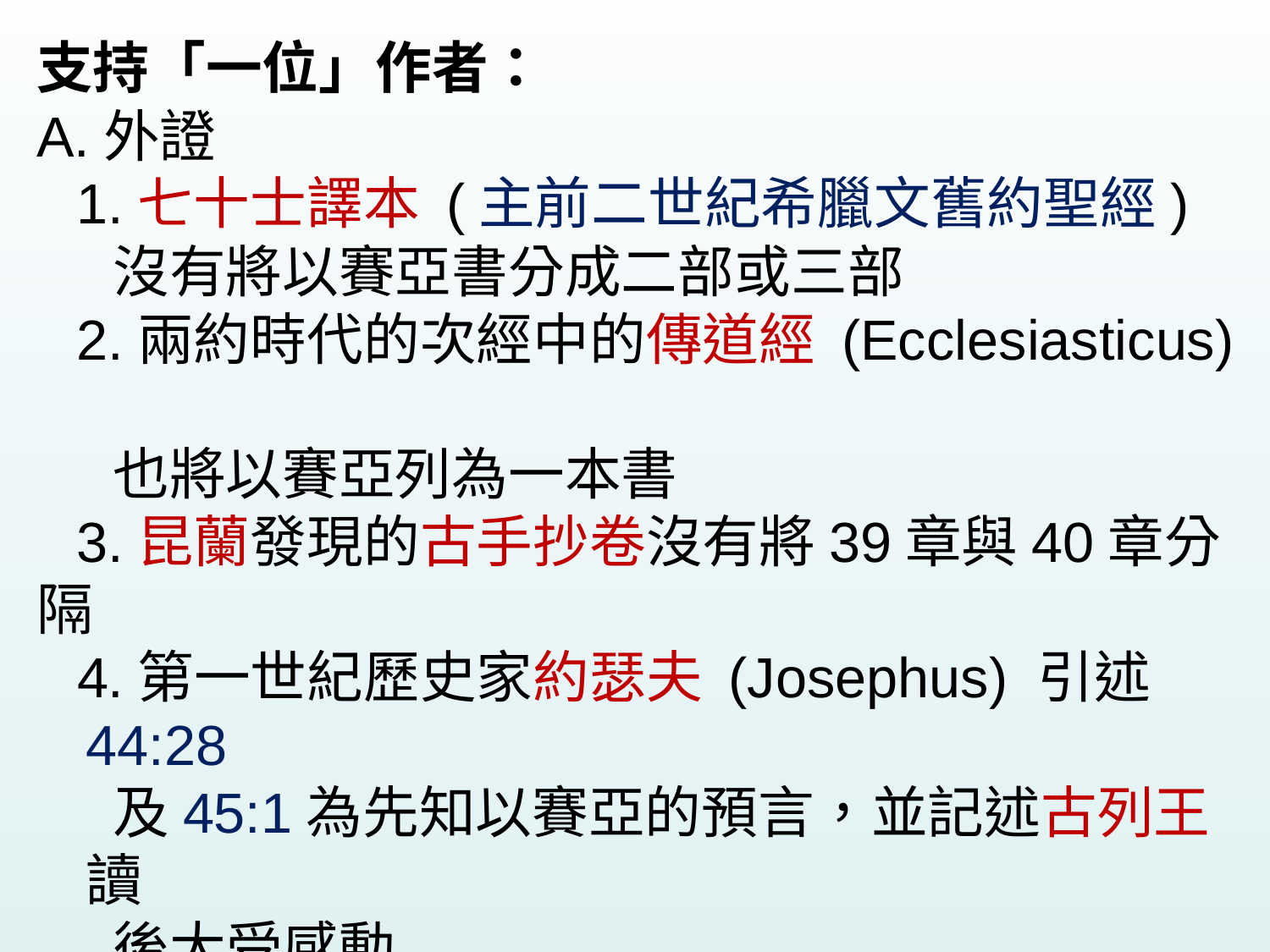

支持「一位」作者：
A.外證
 1.七十士譯本 (主前二世紀希臘文舊約聖經)
   沒有將以賽亞書分成二部或三部
 2.兩約時代的次經中的傳道經 (Ecclesiasticus)
   也將以賽亞列為一本書
 3.昆蘭發現的古手抄卷沒有將39章與40章分隔
 4.第一世紀歷史家約瑟夫 (Josephus) 引述44:28
   及45:1為先知以賽亞的預言，並記述古列王讀
   後大受感動
 5.新約作者引用此書前後部一致
  約翰12:38-40 引用以賽亞53:1及6:10
  羅馬10:15-20 引用以賽亞52:7, 53:1及65:1-2